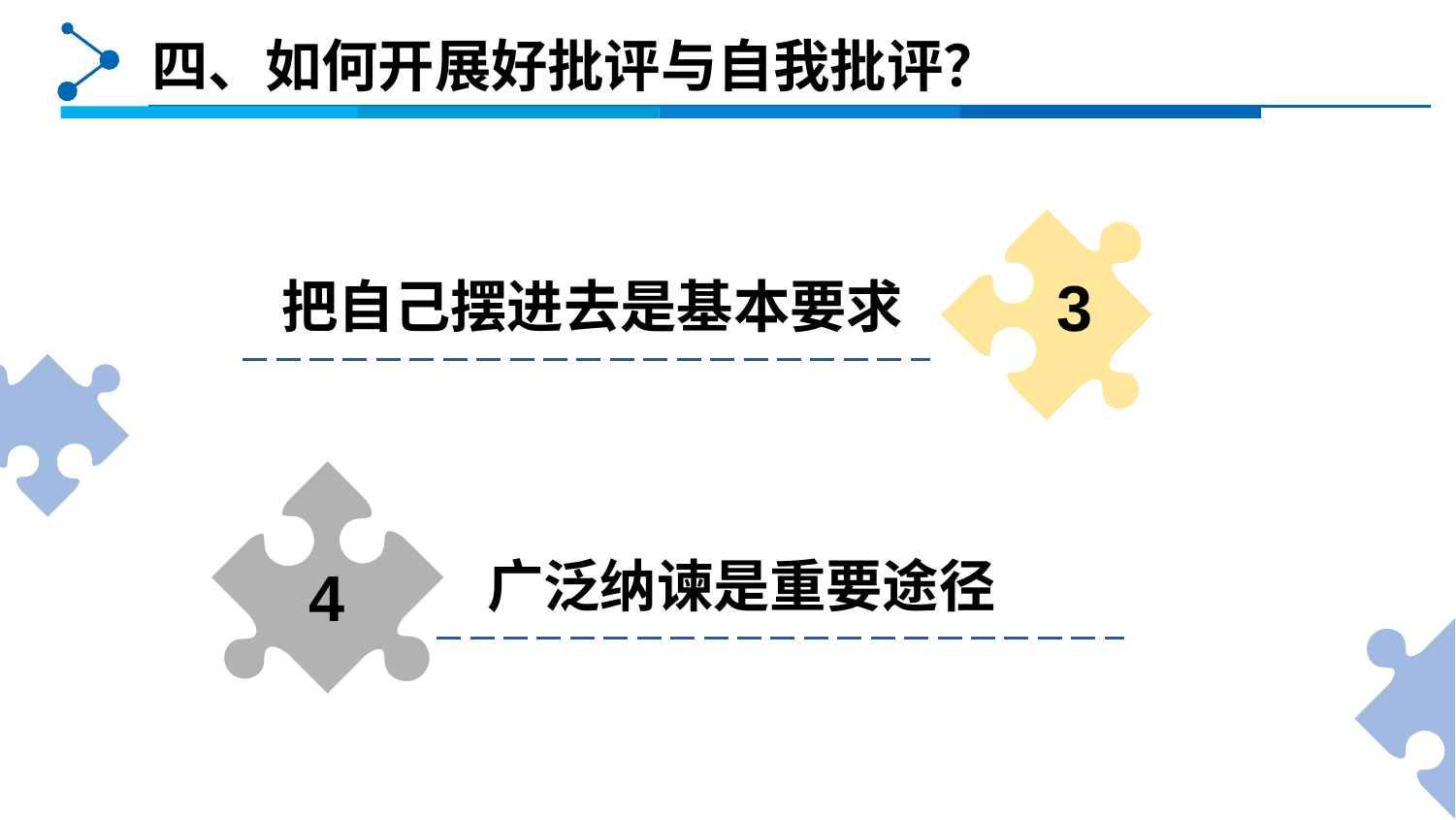

四、如何开展好批评与自我批评？

3
把自己摆进去是基本要求

4
广泛纳谏是重要途径